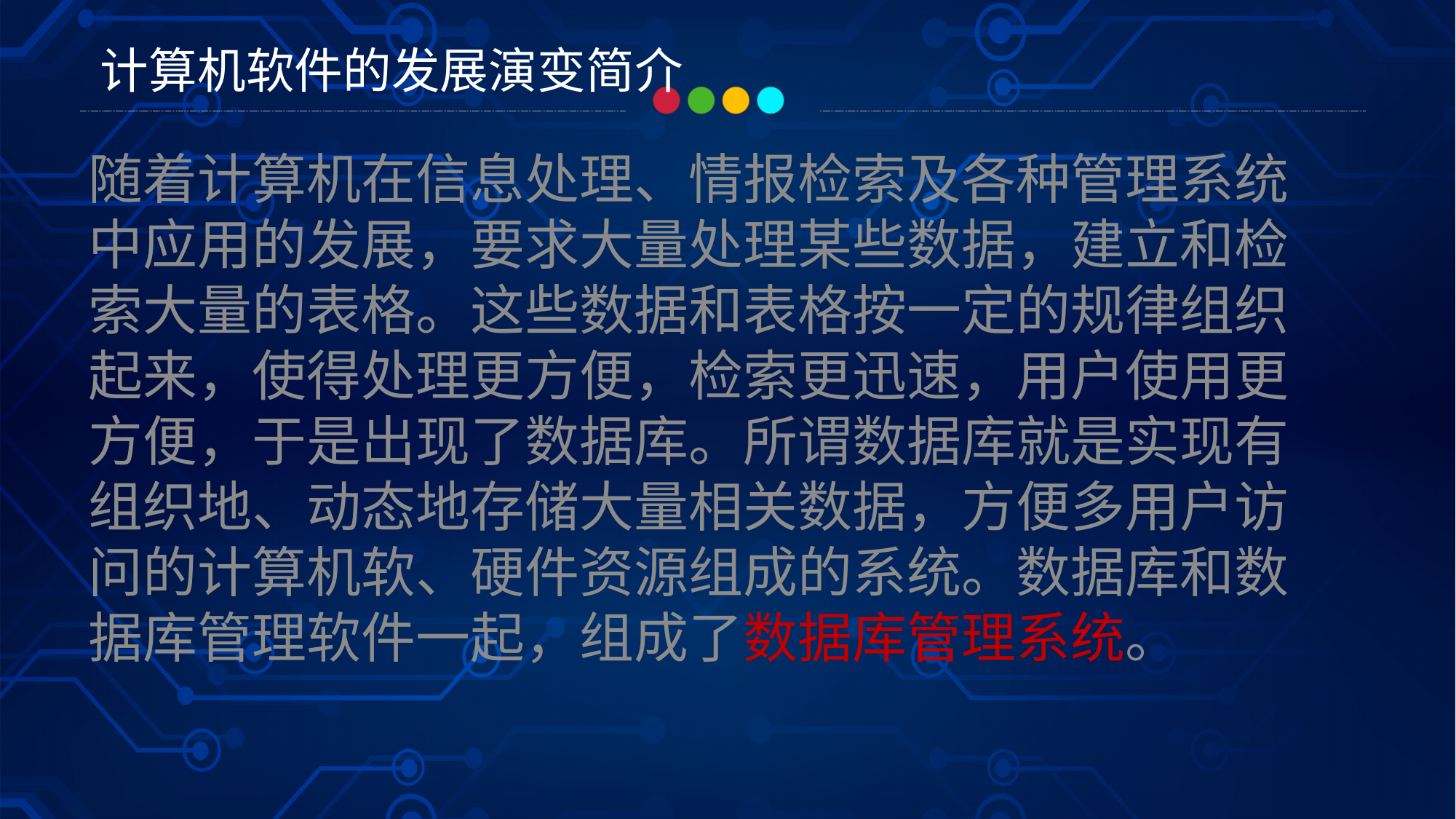

计算机软件的发展演变简介
随着计算机在信息处理、情报检索及各种管理系统中应用的发展，要求大量处理某些数据，建立和检索大量的表格。这些数据和表格按一定的规律组织起来，使得处理更方便，检索更迅速，用户使用更方便，于是出现了数据库。所谓数据库就是实现有组织地、动态地存储大量相关数据，方便多用户访问的计算机软、硬件资源组成的系统。数据库和数据库管理软件一起，组成了数据库管理系统。